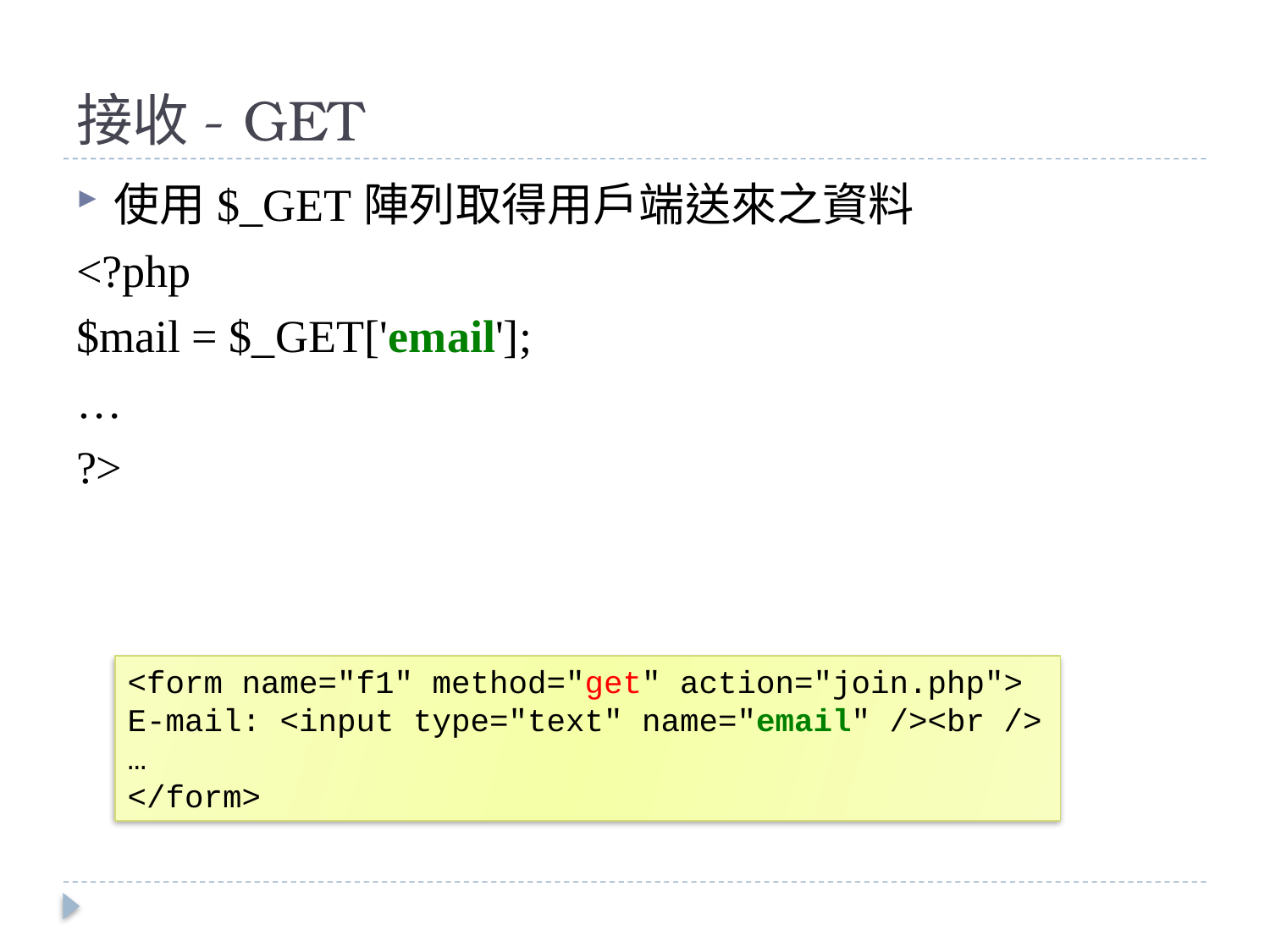

# 接收- GET
使用$_GET陣列取得用戶端送來之資料
<?php
$mail = $_GET['email'];
…
?>

<form name="f1" method="get" action="join.php">
E-mail: <input type="text" name="email" /><br />
…
</form>